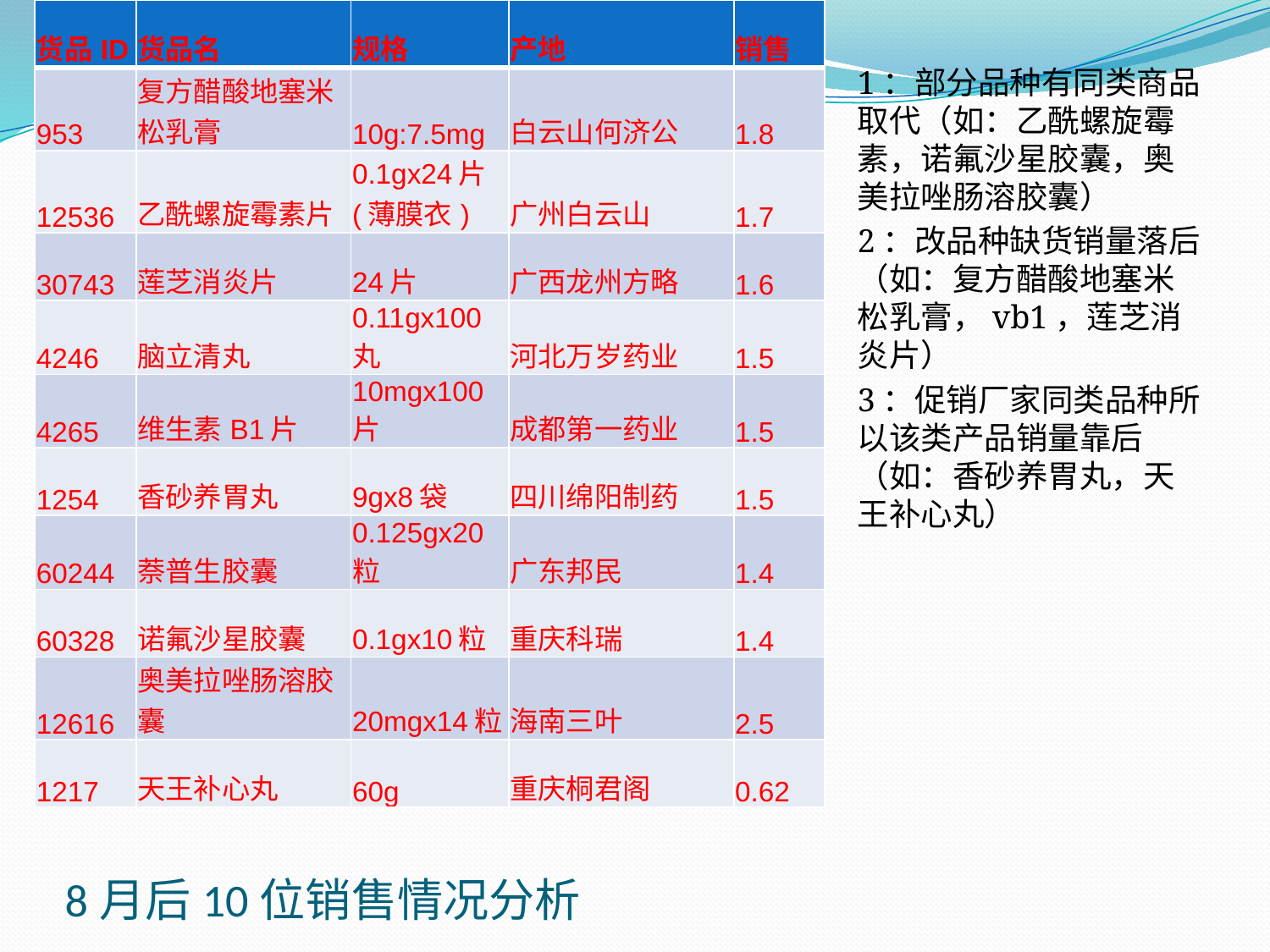

| 货品ID | 货品名 | 规格 | 产地 | 销售 |
| --- | --- | --- | --- | --- |
| 953 | 复方醋酸地塞米松乳膏 | 10g:7.5mg | 白云山何济公 | 1.8 |
| 12536 | 乙酰螺旋霉素片 | 0.1gx24片(薄膜衣) | 广州白云山 | 1.7 |
| 30743 | 莲芝消炎片 | 24片 | 广西龙州方略 | 1.6 |
| 4246 | 脑立清丸 | 0.11gx100丸 | 河北万岁药业 | 1.5 |
| 4265 | 维生素B1片 | 10mgx100片 | 成都第一药业 | 1.5 |
| 1254 | 香砂养胃丸 | 9gx8袋 | 四川绵阳制药 | 1.5 |
| 60244 | 萘普生胶囊 | 0.125gx20粒 | 广东邦民 | 1.4 |
| 60328 | 诺氟沙星胶囊 | 0.1gx10粒 | 重庆科瑞 | 1.4 |
| 12616 | 奥美拉唑肠溶胶囊 | 20mgx14粒 | 海南三叶 | 2.5 |
| 1217 | 天王补心丸 | 60g | 重庆桐君阁 | 0.62 |
1：部分品种有同类商品取代（如：乙酰螺旋霉素，诺氟沙星胶囊，奥美拉唑肠溶胶囊）
2：改品种缺货销量落后（如：复方醋酸地塞米松乳膏，vb1，莲芝消炎片）
3：促销厂家同类品种所以该类产品销量靠后（如：香砂养胃丸，天王补心丸）
# 8月后10位销售情况分析